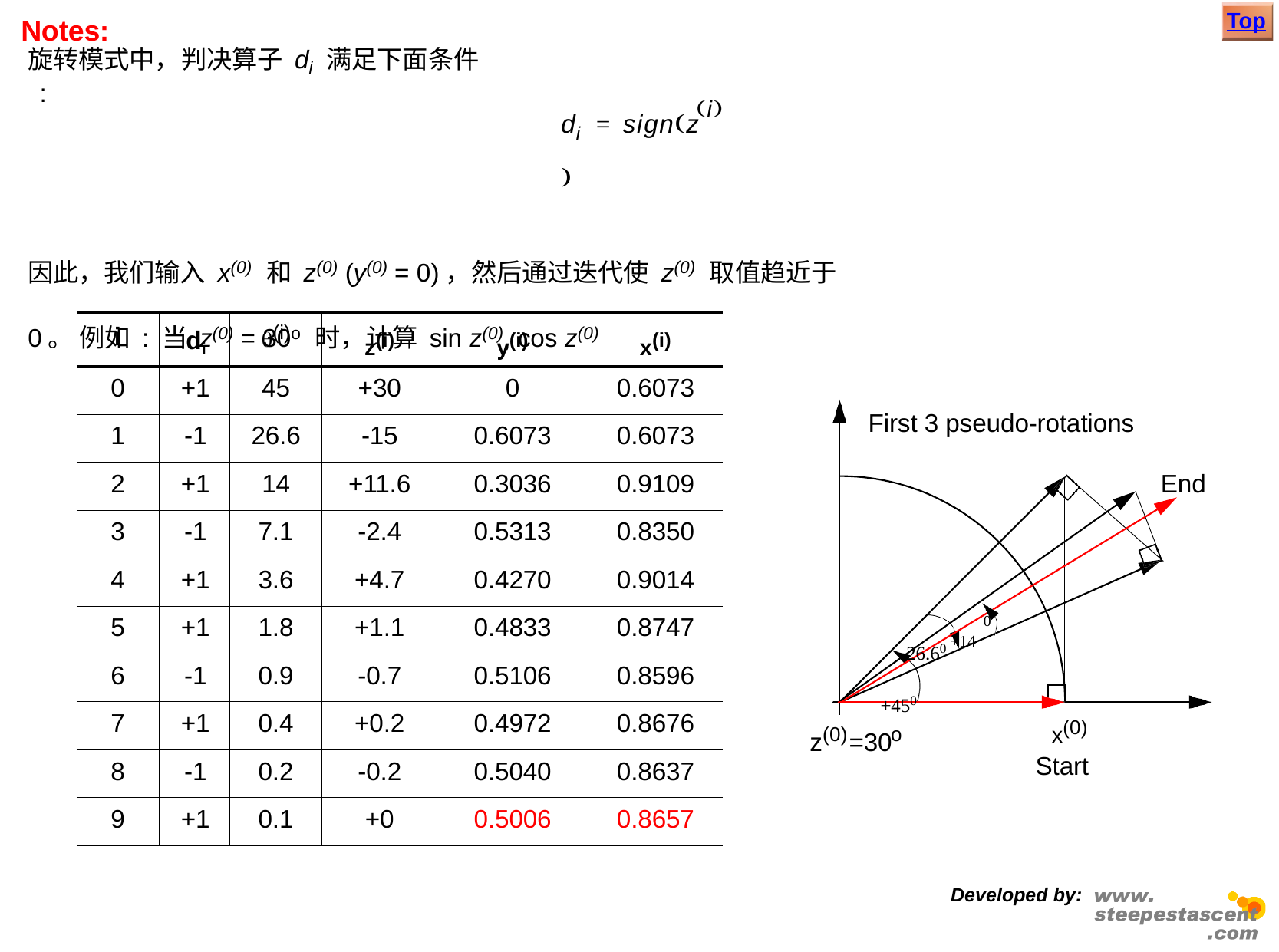

Top
# Notes:
旋转模式中，判决算子 di 满足下面条件 :
(i)
di =  sign(z	)
因此，我们输入 x(0) 和 z(0) (y(0) = 0)，然后通过迭代使 z(0) 取值趋近于 0。 例如 : 当 z(0) = 30o 时，计算 sin z(0), cos z(0)
| i | di | θ(i) | z(i) | y(i) | x(i) |
| --- | --- | --- | --- | --- | --- |
| 0 | +1 | 45 | +30 | 0 | 0.6073 |
| 1 | -1 | 26.6 | -15 | 0.6073 | 0.6073 |
| 2 | +1 | 14 | +11.6 | 0.3036 | 0.9109 |
| 3 | -1 | 7.1 | -2.4 | 0.5313 | 0.8350 |
| 4 | +1 | 3.6 | +4.7 | 0.4270 | 0.9014 |
| 5 | +1 | 1.8 | +1.1 | 0.4833 | 0.8747 |
| 6 | -1 | 0.9 | -0.7 | 0.5106 | 0.8596 |
| 7 | +1 | 0.4 | +0.2 | 0.4972 | 0.8676 |
| 8 | -1 | 0.2 | -0.2 | 0.5040 | 0.8637 |
| 9 | +1 | 0.1 | +0 | 0.5006 | 0.8657 |

First 3 pseudo-rotations

End

0
-26.60 +14
+450

x(0)
Start

(0)
o
z	=30
Developed by: